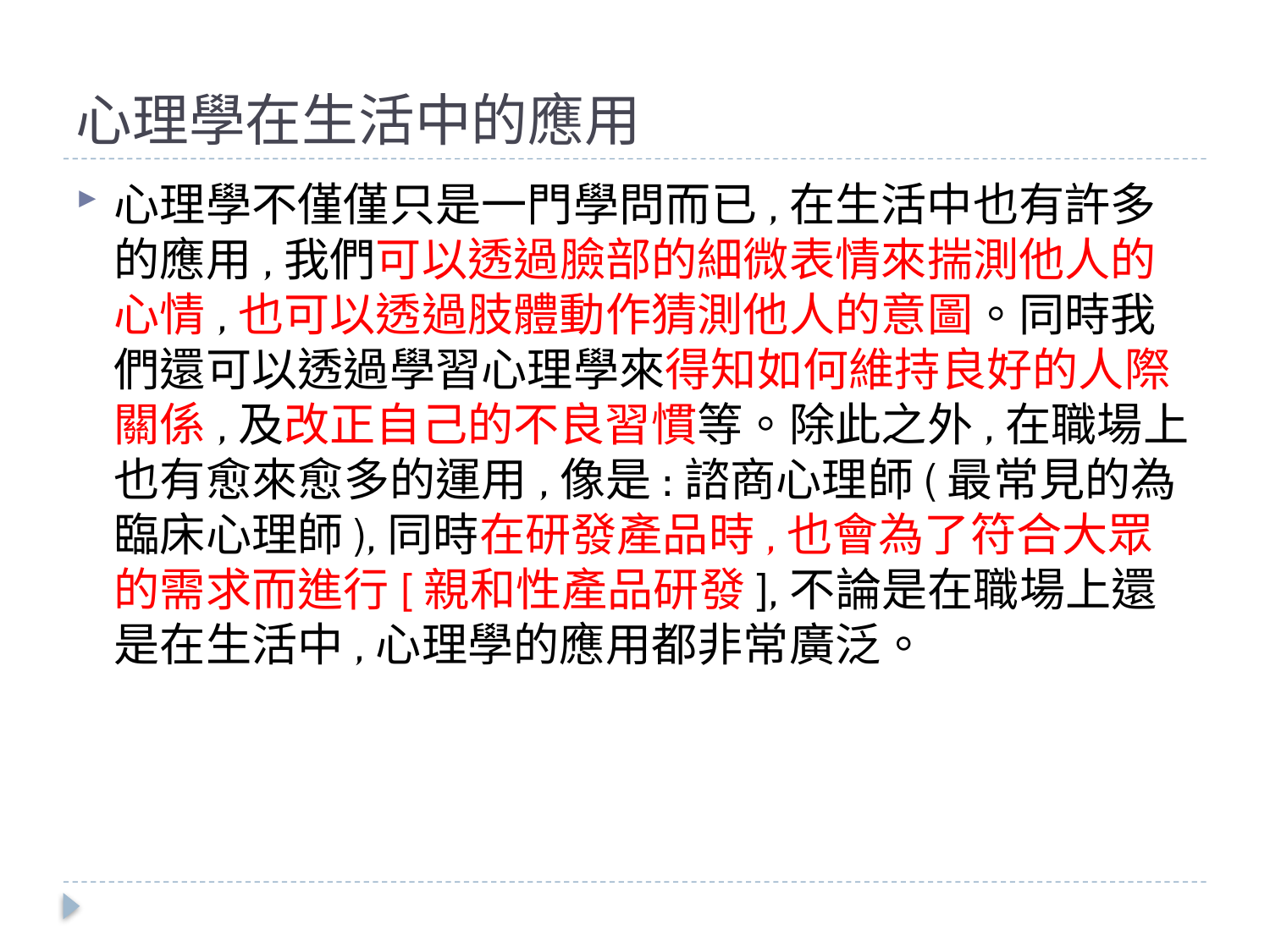

# 心理學在生活中的應用
心理學不僅僅只是一門學問而已,在生活中也有許多的應用,我們可以透過臉部的細微表情來揣測他人的心情,也可以透過肢體動作猜測他人的意圖。同時我們還可以透過學習心理學來得知如何維持良好的人際關係,及改正自己的不良習慣等。除此之外,在職場上也有愈來愈多的運用,像是:諮商心理師(最常見的為臨床心理師),同時在研發產品時,也會為了符合大眾的需求而進行[親和性產品研發],不論是在職場上還是在生活中,心理學的應用都非常廣泛。